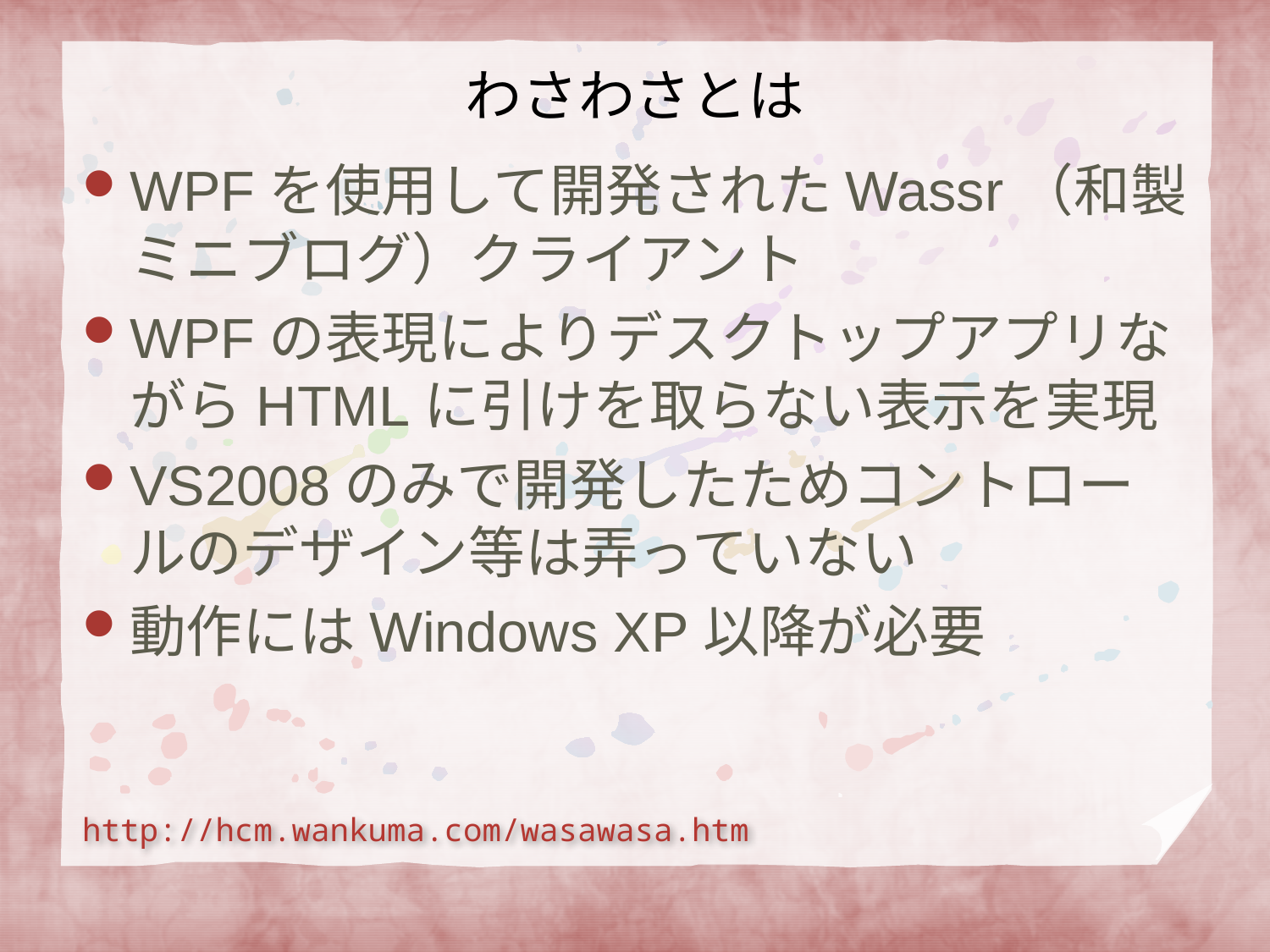

# わさわさとは
WPFを使用して開発されたWassr（和製ミニブログ）クライアント
WPFの表現によりデスクトップアプリながらHTMLに引けを取らない表示を実現
VS2008のみで開発したためコントロールのデザイン等は弄っていない
動作にはWindows XP以降が必要
http://hcm.wankuma.com/wasawasa.htm